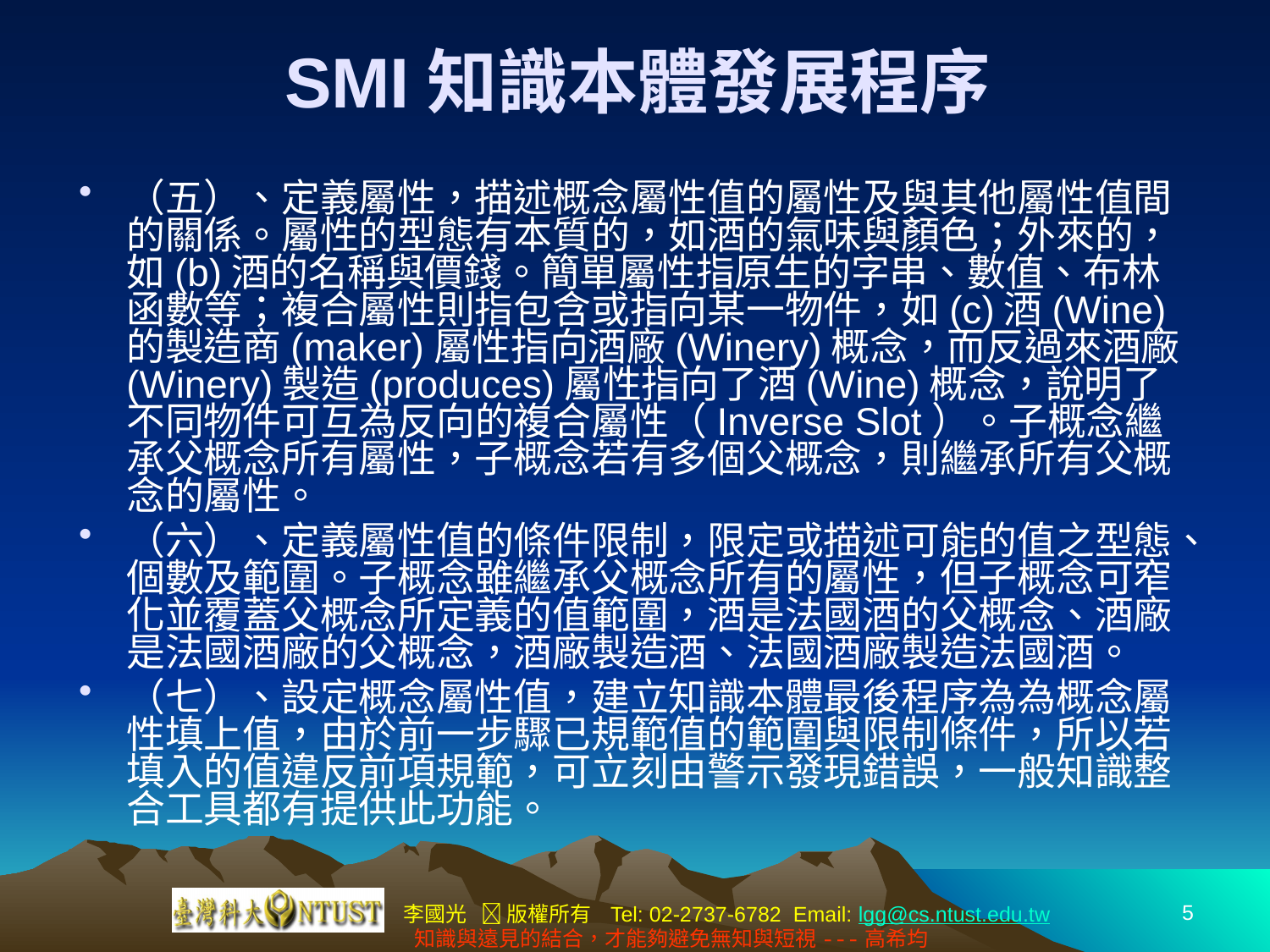

# SMI知識本體發展程序
（五）、定義屬性，描述概念屬性值的屬性及與其他屬性值間的關係。屬性的型態有本質的，如酒的氣味與顏色；外來的，如(b)酒的名稱與價錢。簡單屬性指原生的字串、數值、布林函數等；複合屬性則指包含或指向某一物件，如(c)酒(Wine)的製造商(maker)屬性指向酒廠(Winery)概念，而反過來酒廠(Winery)製造(produces)屬性指向了酒(Wine)概念，說明了不同物件可互為反向的複合屬性（Inverse Slot）。子概念繼承父概念所有屬性，子概念若有多個父概念，則繼承所有父概念的屬性。
（六）、定義屬性值的條件限制，限定或描述可能的值之型態、個數及範圍。子概念雖繼承父概念所有的屬性，但子概念可窄化並覆蓋父概念所定義的值範圍，酒是法國酒的父概念、酒廠是法國酒廠的父概念，酒廠製造酒、法國酒廠製造法國酒。
（七）、設定概念屬性值，建立知識本體最後程序為為概念屬性填上值，由於前一步驟已規範值的範圍與限制條件，所以若填入的值違反前項規範，可立刻由警示發現錯誤，一般知識整合工具都有提供此功能。
5